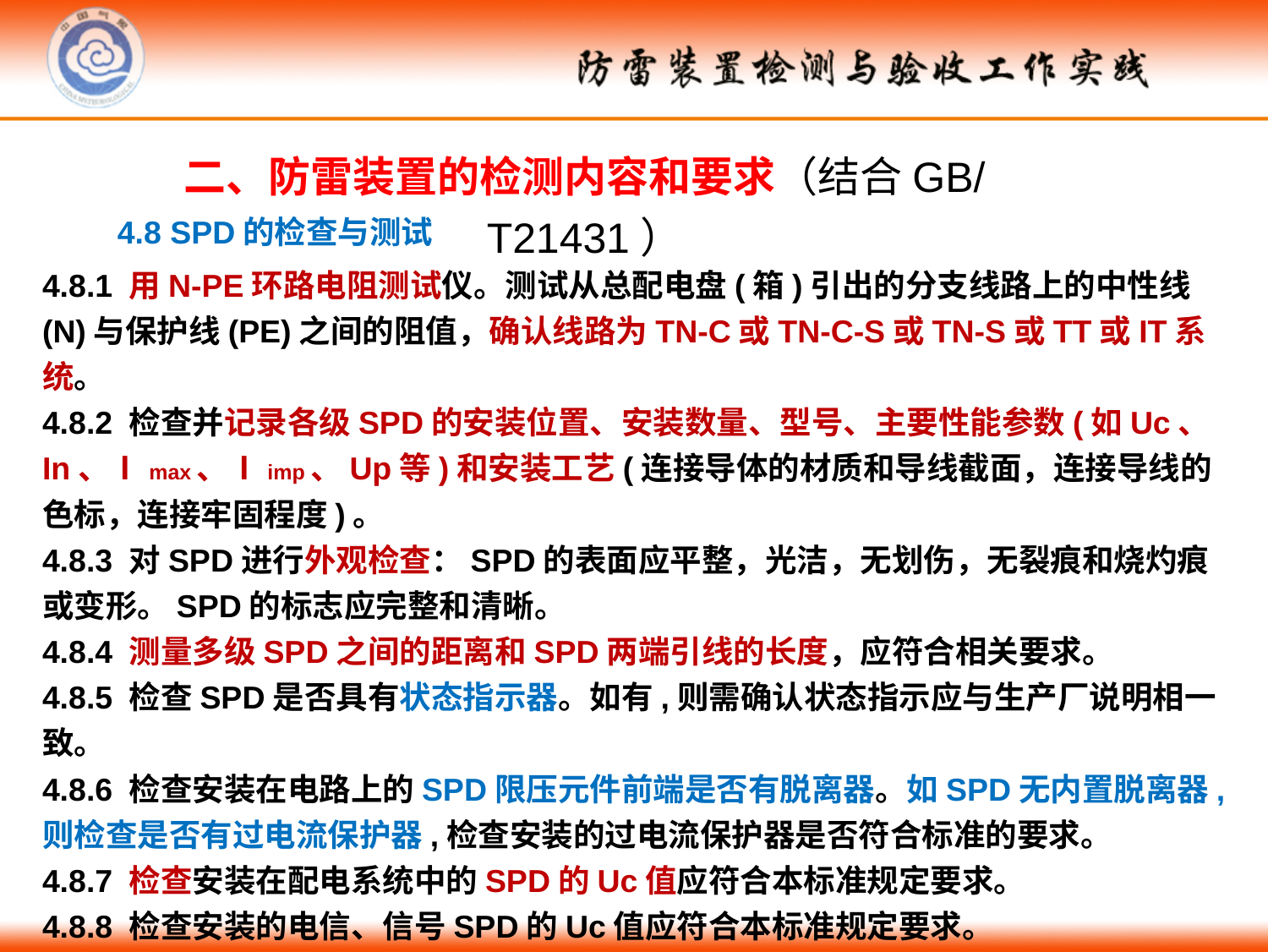

二、防雷装置的检测内容和要求（结合GB/T21431）
4.8 SPD的检查与测试
4.8.1 用N-PE环路电阻测试仪。测试从总配电盘(箱)引出的分支线路上的中性线(N)与保护线(PE)之间的阻值，确认线路为TN-C或TN-C-S或TN-S或TT或IT系统。
4.8.2 检查并记录各级SPD的安装位置、安装数量、型号、主要性能参数(如Uc、In、Ⅰmax、Ⅰimp、Up等)和安装工艺(连接导体的材质和导线截面，连接导线的色标，连接牢固程度)。
4.8.3 对SPD进行外观检查：SPD的表面应平整，光洁，无划伤，无裂痕和烧灼痕或变形。SPD的标志应完整和清晰。
4.8.4 测量多级SPD之间的距离和SPD两端引线的长度，应符合相关要求。
4.8.5 检查SPD是否具有状态指示器。如有,则需确认状态指示应与生产厂说明相一致。
4.8.6 检查安装在电路上的SPD限压元件前端是否有脱离器。如SPD无内置脱离器,则检查是否有过电流保护器,检查安装的过电流保护器是否符合标准的要求。
4.8.7 检查安装在配电系统中的SPD的Uc值应符合本标准规定要求。
4.8.8 检查安装的电信、信号SPD的Uc值应符合本标准规定要求。
4.8.9 检查SPD安装工艺和接地线与等电位连接带之间的过渡电阻。